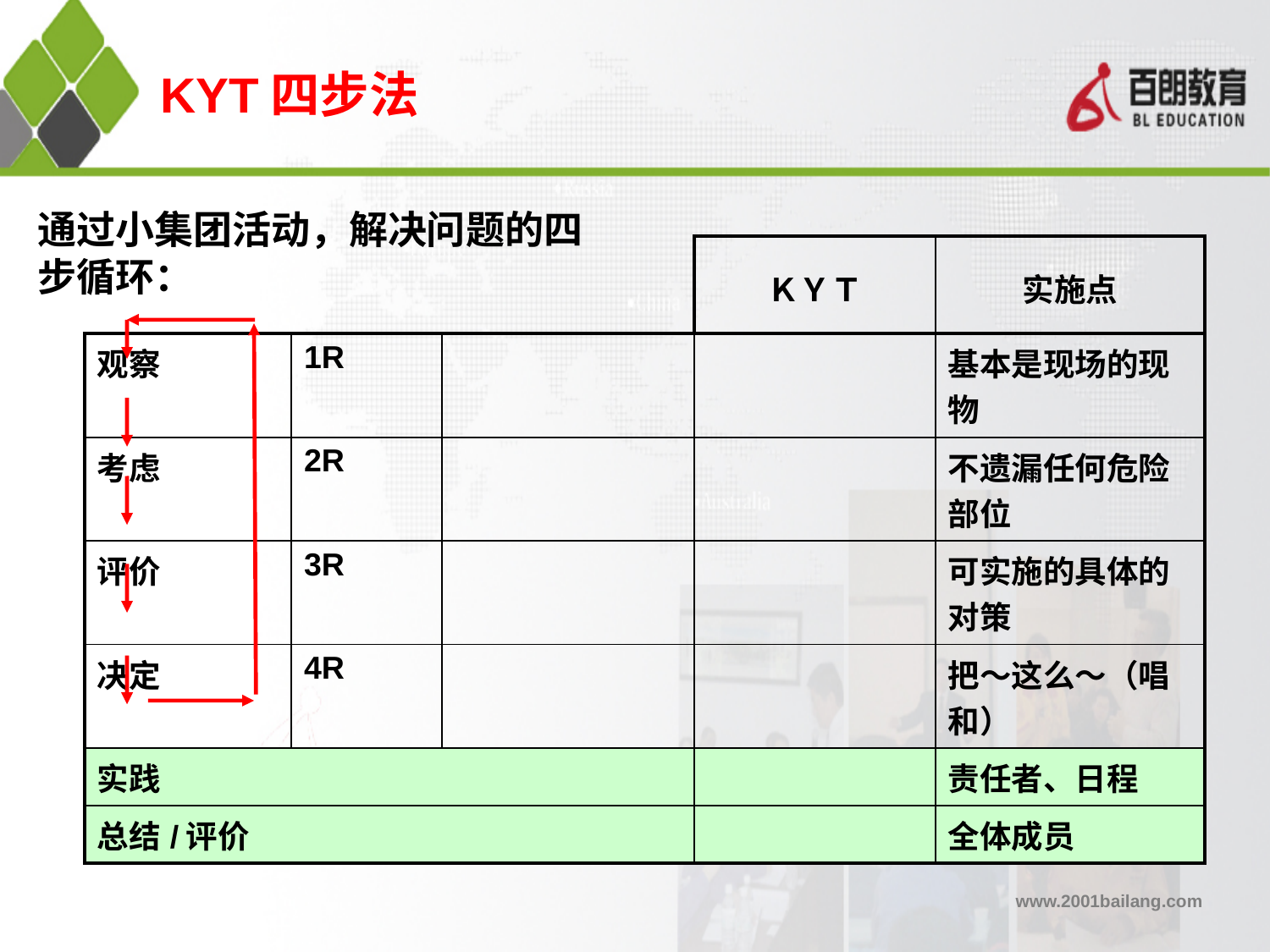

KYT四步法
通过小集团活动，解决问题的四步循环：
|  |  |  | ＫＹＴ | 实施点 |
| --- | --- | --- | --- | --- |
| 观察 | 1R |  |  | 基本是现场的现物 |
| 考虑 | 2R |  |  | 不遗漏任何危险部位 |
| 评价 | 3R |  |  | 可实施的具体的对策 |
| 决定 | 4R |  |  | 把～这么～（唱和） |
| 实践 |  |  |  | 责任者、日程 |
| 总结/评价 |  |  |  | 全体成员 |